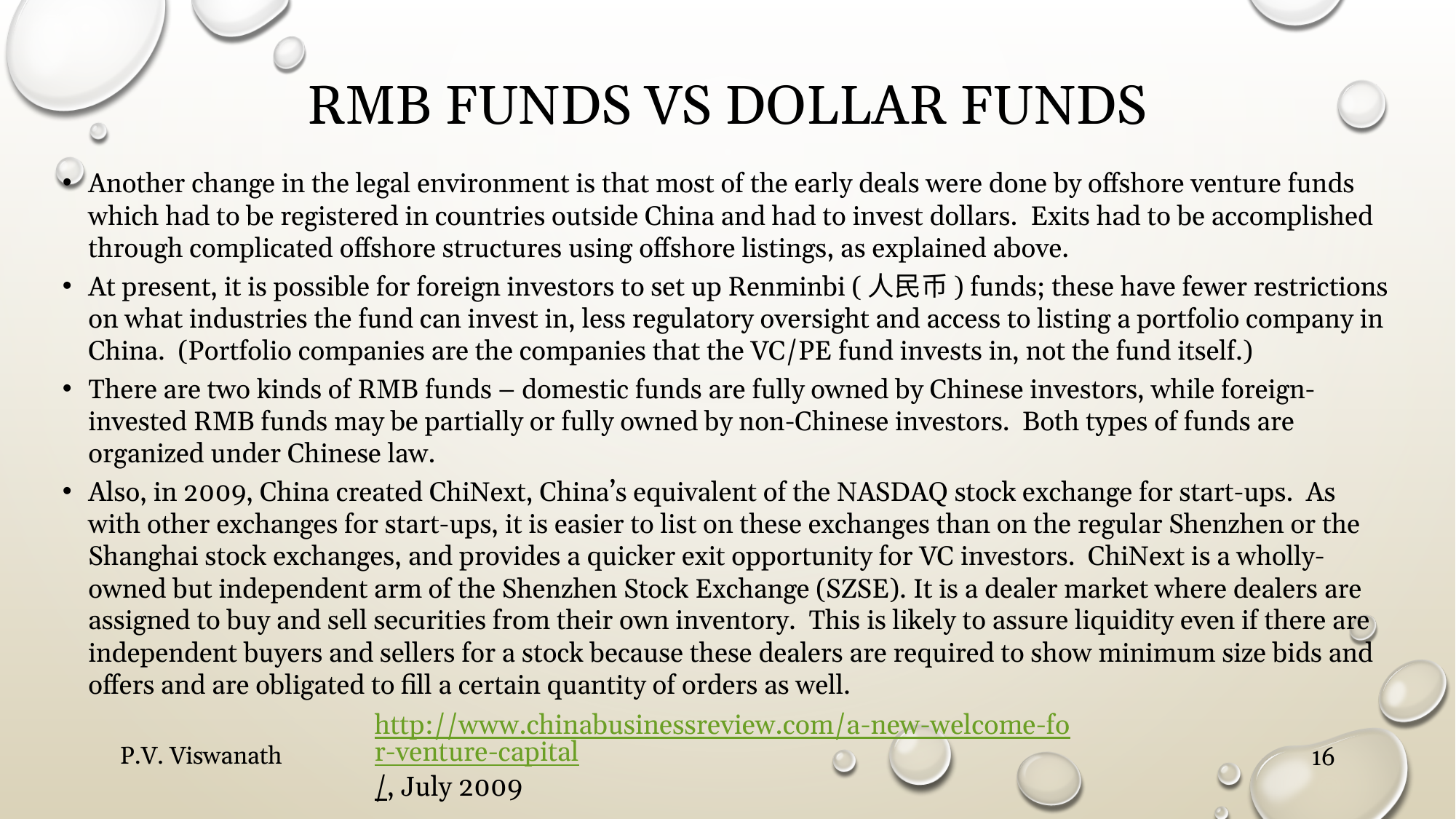

# RMB funds vs dollar funds
Another change in the legal environment is that most of the early deals were done by offshore venture funds which had to be registered in countries outside China and had to invest dollars.  Exits had to be accomplished through complicated offshore structures using offshore listings, as explained above.
At present, it is possible for foreign investors to set up Renminbi (人民币) funds; these have fewer restrictions on what industries the fund can invest in, less regulatory oversight and access to listing a portfolio company in China.  (Portfolio companies are the companies that the VC/PE fund invests in, not the fund itself.)
There are two kinds of RMB funds – domestic funds are fully owned by Chinese investors, while foreign-invested RMB funds may be partially or fully owned by non-Chinese investors.  Both types of funds are organized under Chinese law.
Also, in 2009, China created ChiNext, China’s equivalent of the NASDAQ stock exchange for start-ups.  As with other exchanges for start-ups, it is easier to list on these exchanges than on the regular Shenzhen or the Shanghai stock exchanges, and provides a quicker exit opportunity for VC investors.  ChiNext is a wholly-owned but independent arm of the Shenzhen Stock Exchange (SZSE). It is a dealer market where dealers are assigned to buy and sell securities from their own inventory.  This is likely to assure liquidity even if there are independent buyers and sellers for a stock because these dealers are required to show minimum size bids and offers and are obligated to fill a certain quantity of orders as well.

http://www.chinabusinessreview.com/a-new-welcome-for-venture-capital/, July 2009
P.V. Viswanath
16